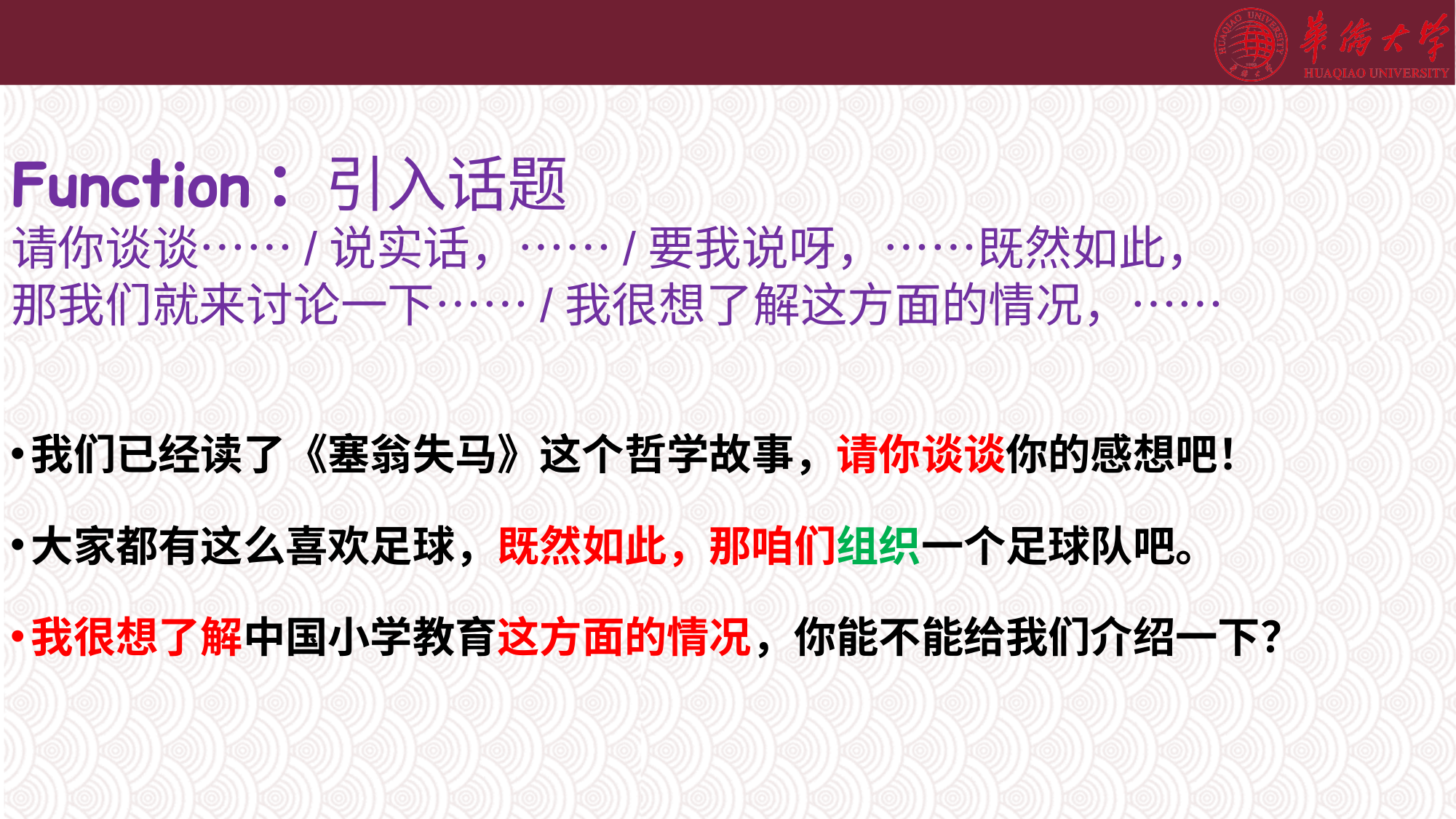

Function：引入话题
请你谈谈……/说实话，……/要我说呀，……既然如此，那我们就来讨论一下……/我很想了解这方面的情况，……
我们已经读了《塞翁失马》这个哲学故事，请你谈谈你的感想吧！
大家都有这么喜欢足球，既然如此，那咱们组织一个足球队吧。
我很想了解中国小学教育这方面的情况，你能不能给我们介绍一下？